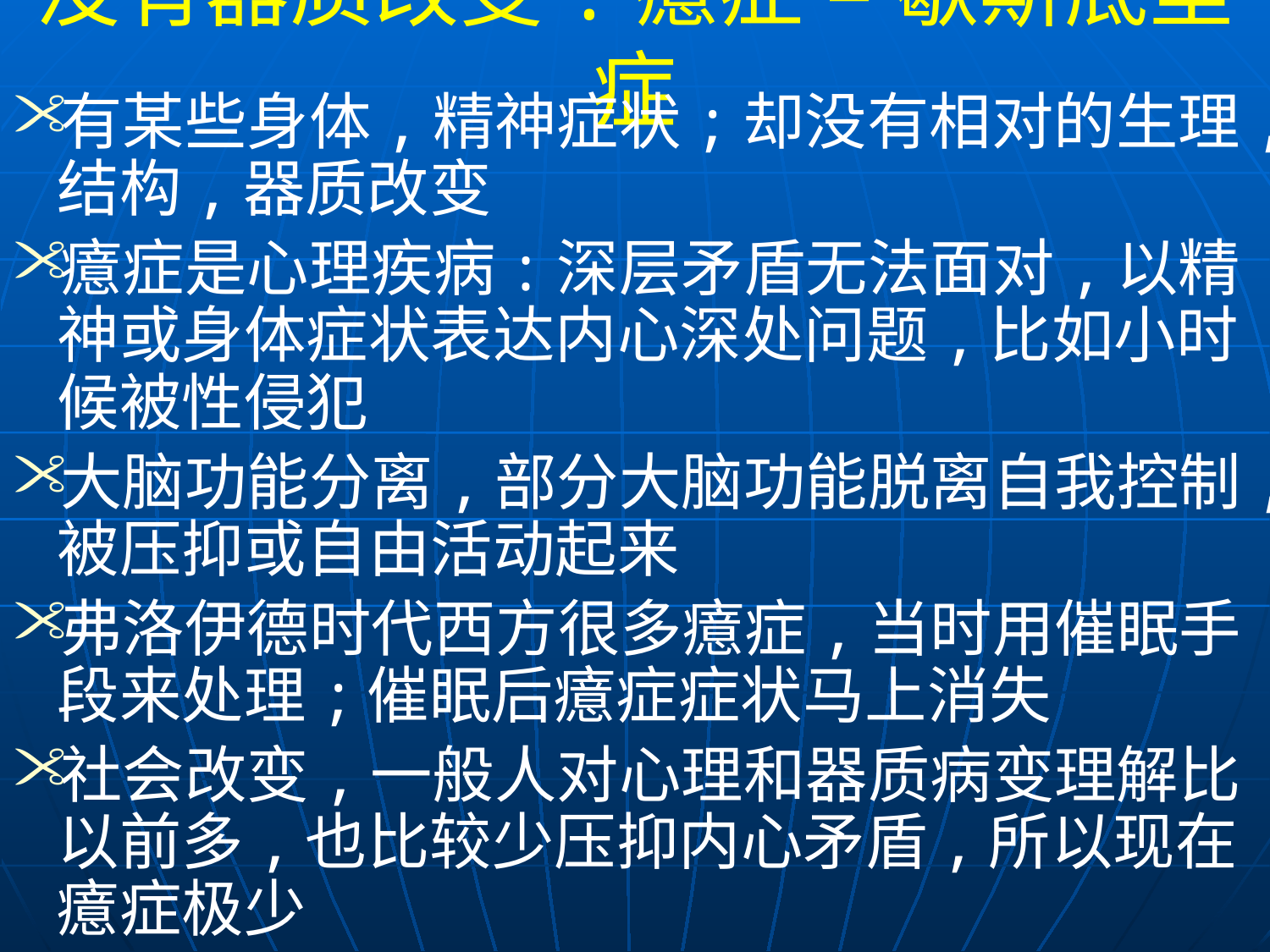

没有器质改变:癔症=歇斯底里症
有某些身体,精神症状;却没有相对的生理,结构,器质改变
癔症是心理疾病:深层矛盾无法面对,以精神或身体症状表达内心深处问题,比如小时候被性侵犯
大脑功能分离,部分大脑功能脱离自我控制,被压抑或自由活动起来
弗洛伊德时代西方很多癔症,当时用催眠手段来处理;催眠后癔症症状马上消失
社会改变,一般人对心理和器质病变理解比以前多,也比较少压抑内心矛盾,所以现在癔症极少